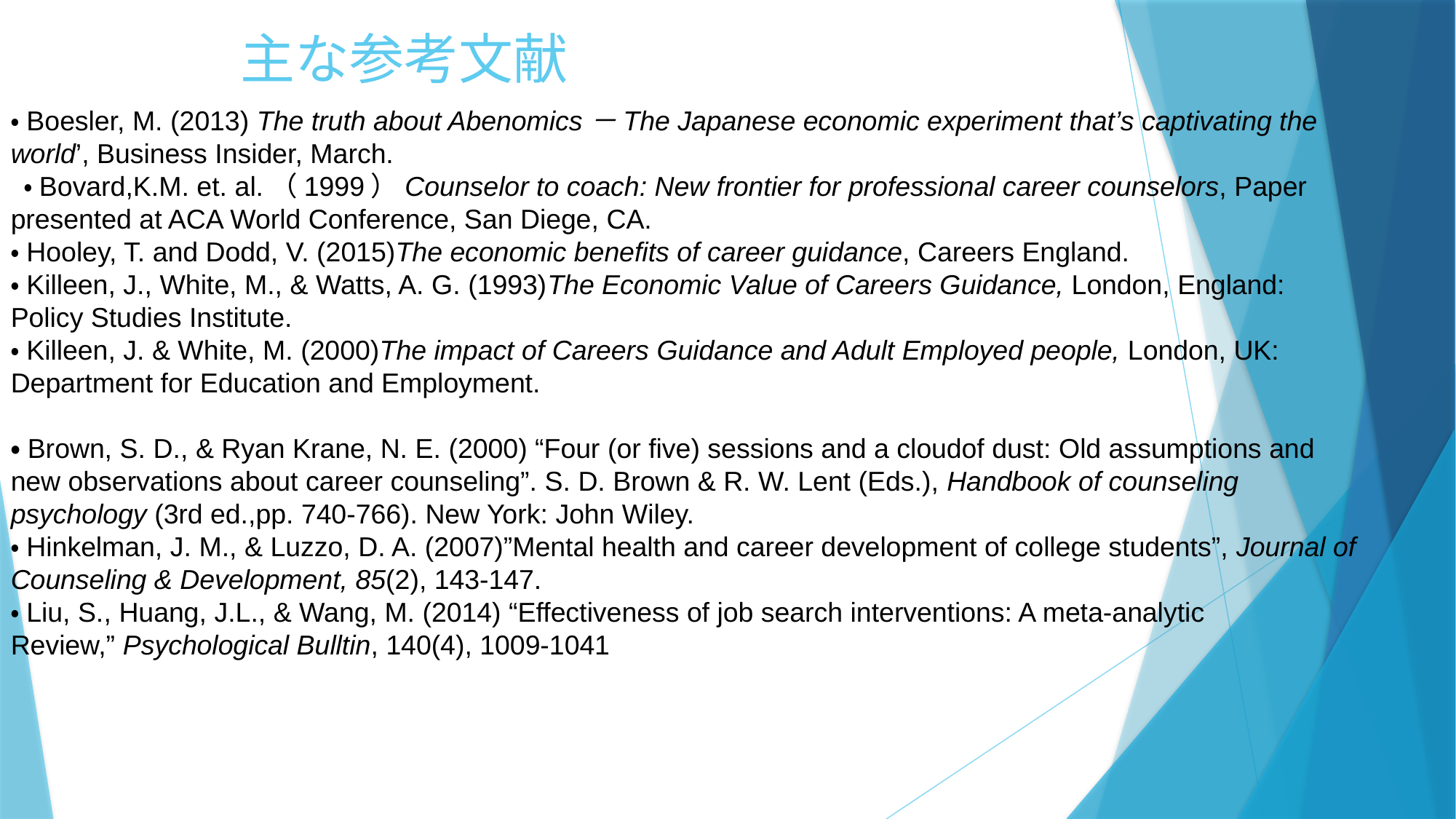

# 主な参考文献

・Boesler, M. (2013) The truth about Abenomics－The Japanese economic experiment that’s captivating the world’, Business Insider, March.
 ・Bovard,K.M. et. al.（1999）Counselor to coach: New frontier for professional career counselors, Paper presented at ACA World Conference, San Diege, CA.
・Hooley, T. and Dodd, V. (2015)The economic benefits of career guidance, Careers England.
・Killeen, J., White, M., & Watts, A. G. (1993)The Economic Value of Careers Guidance, London, England: Policy Studies Institute.
・Killeen, J. & White, M. (2000)The impact of Careers Guidance and Adult Employed people, London, UK: Department for Education and Employment.

・Brown, S. D., & Ryan Krane, N. E. (2000) “Four (or five) sessions and a cloudof dust: Old assumptions and new observations about career counseling”. S. D. Brown & R. W. Lent (Eds.), Handbook of counseling psychology (3rd ed.,pp. 740-766). New York: John Wiley.
・Hinkelman, J. M., & Luzzo, D. A. (2007)”Mental health and career development of college students”, Journal of Counseling & Development, 85(2), 143-147.
・Liu, S., Huang, J.L., & Wang, M. (2014) “Effectiveness of job search interventions: A meta-analytic
Review,” Psychological Bulltin, 140(4), 1009-1041